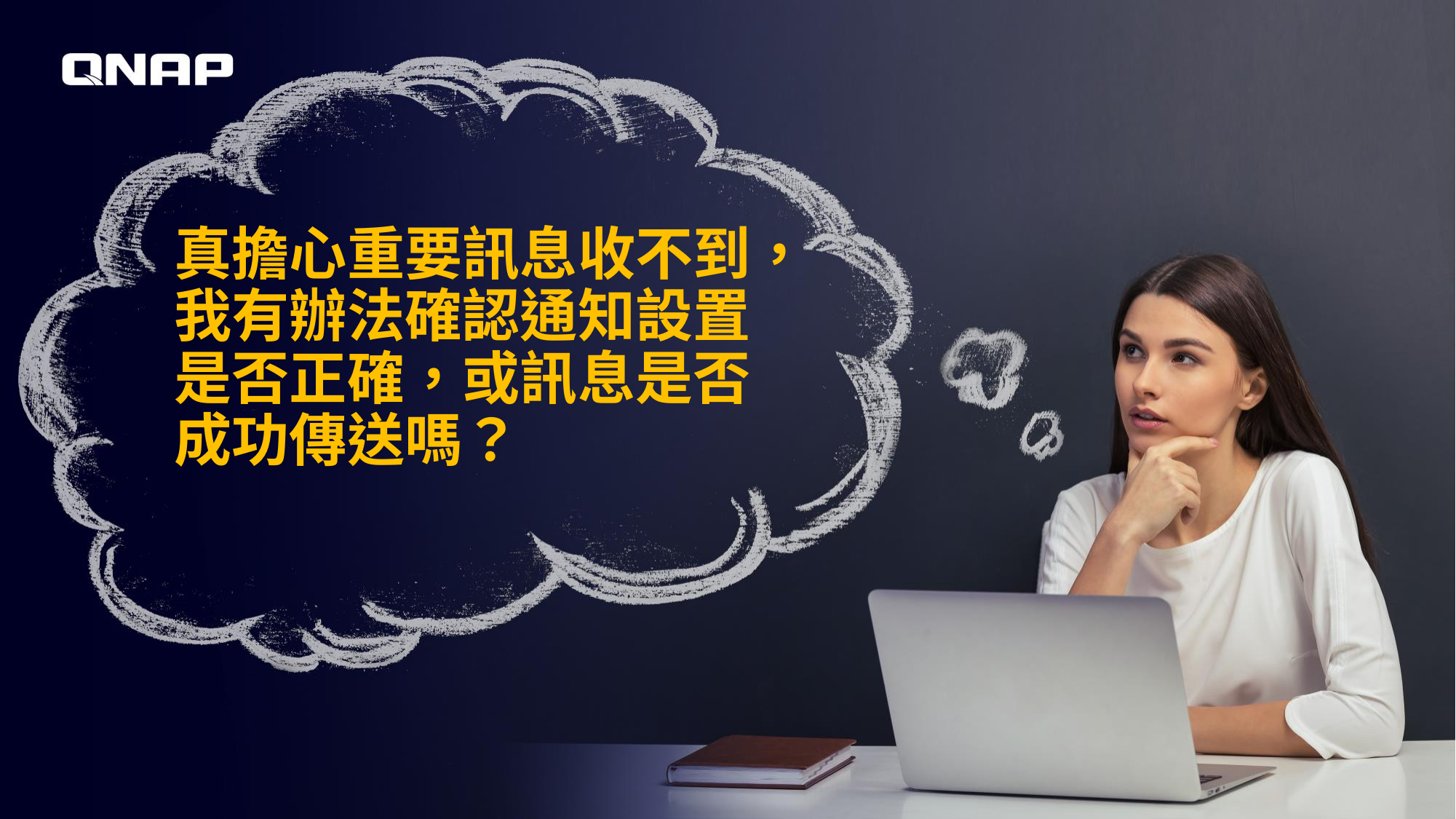

# 真擔心重要訊息收不到，我有辦法確認通知設置是否正確，或訊息是否成功傳送嗎？